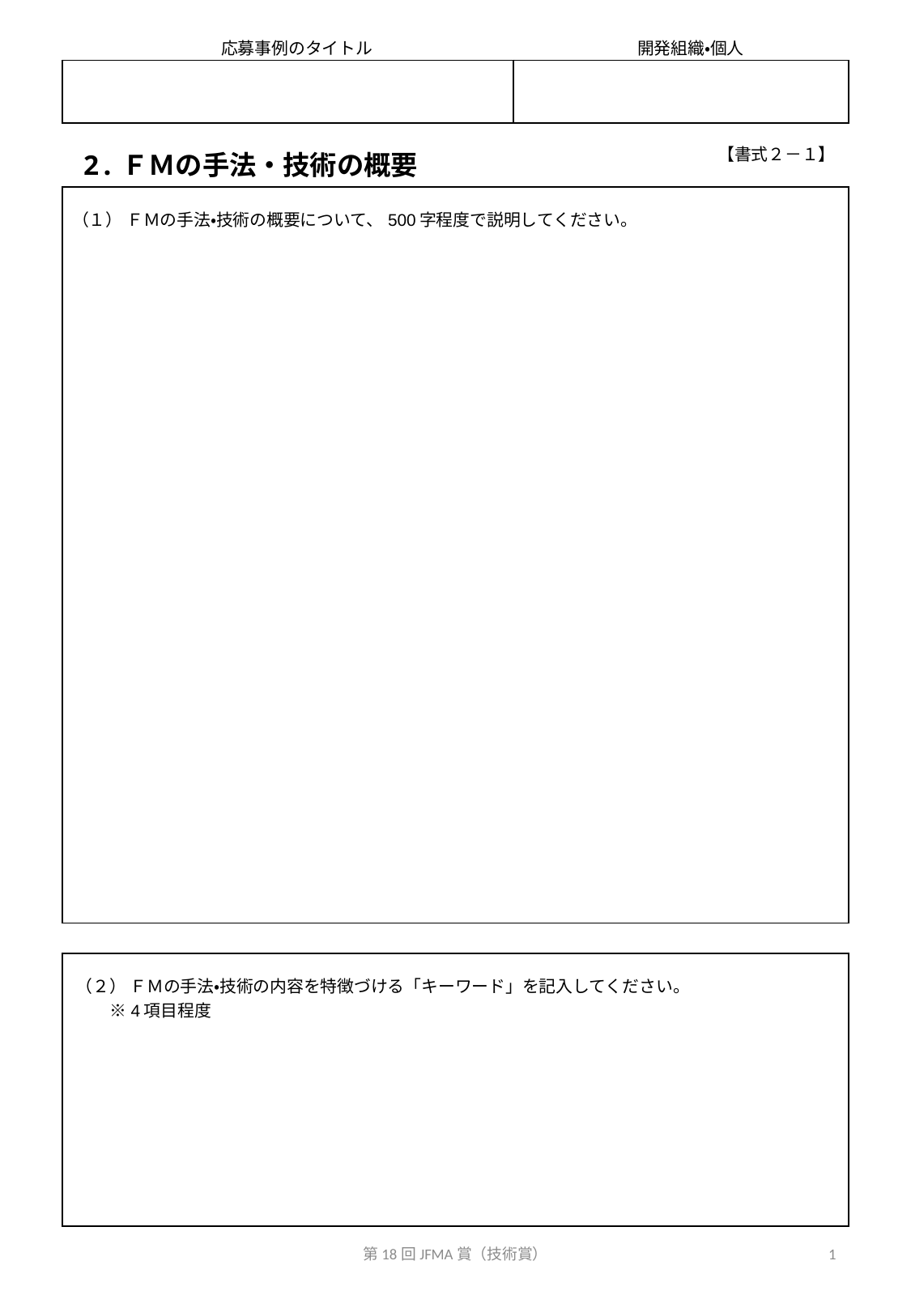

応募事例のタイトル
開発組織・個人
|  |
| --- |
|  |
| --- |
【書式２－１】
2.ＦＭの手法・技術の概要
| （１） ＦＭの手法・技術の概要について、500字程度で説明してください。 |
| --- |
| （２） ＦＭの手法・技術の内容を特徴づける「キーワード」を記入してください。　 　　※4項目程度 |
| --- |
第18回JFMA賞（技術賞）
1